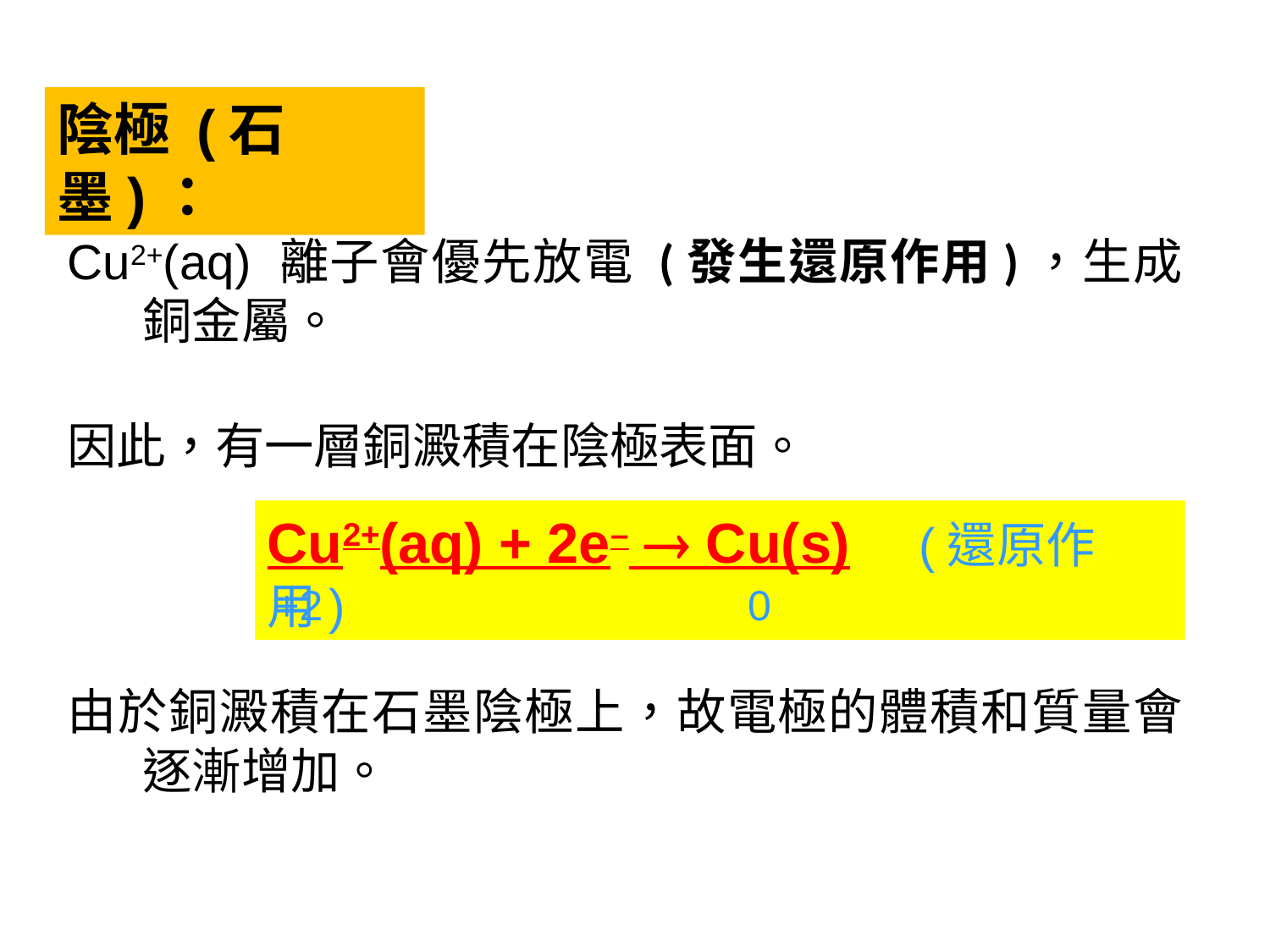

陰極 (石墨)：
Cu2+(aq) 離子會優先放電 (發生還原作用)，生成銅金屬。
因此，有一層銅澱積在陰極表面。
Cu2+(aq) + 2e– → Cu(s)     (還原作用)
+2                                    0
由於銅澱積在石墨陰極上，故電極的體積和質量會逐漸增加。